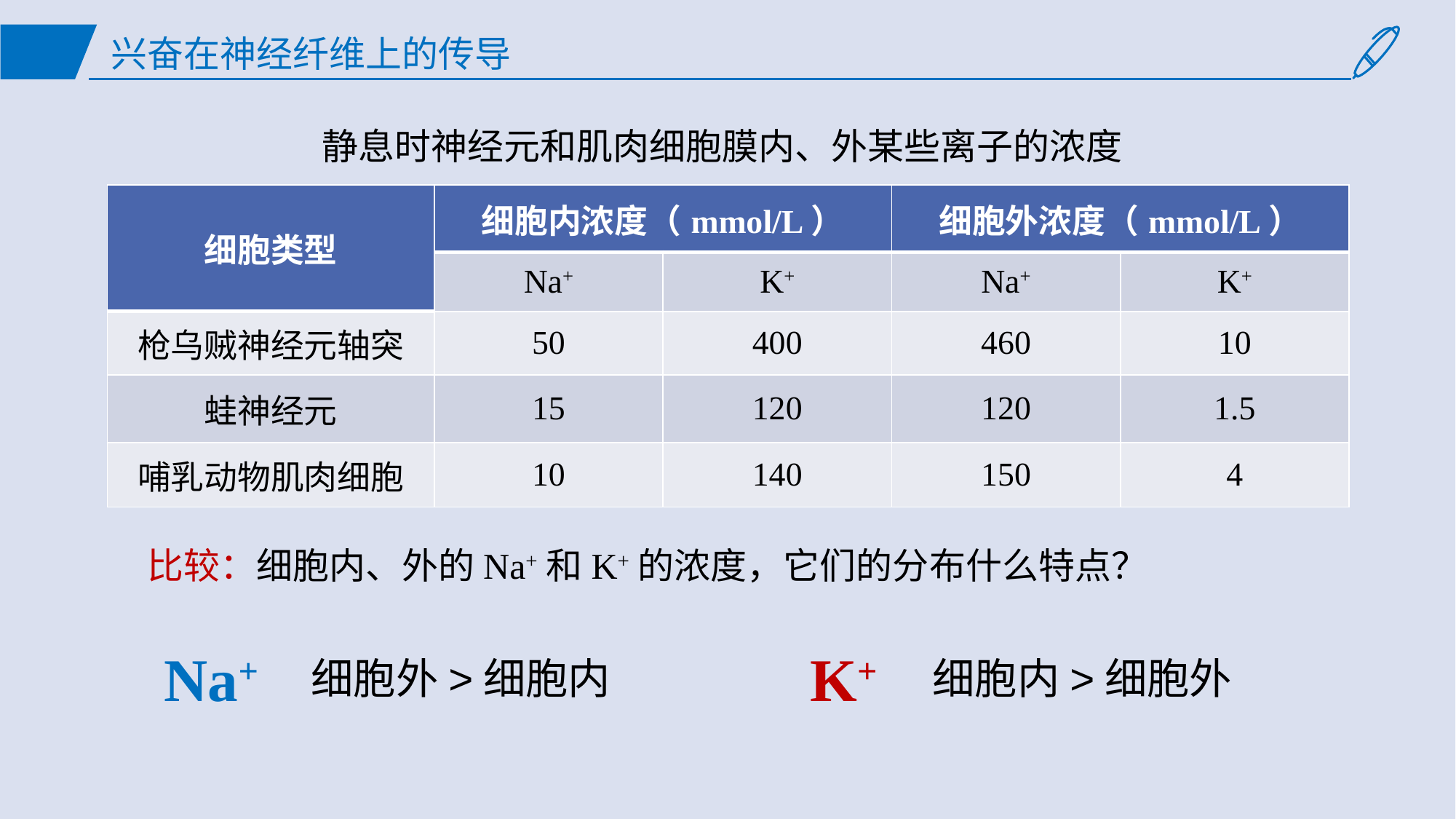

# 兴奋在神经纤维上的传导
静息时神经元和肌肉细胞膜内、外某些离子的浓度
| 细胞类型 | 细胞内浓度（mmol/L） |  | 细胞外浓度（mmol/L） |  |
| --- | --- | --- | --- | --- |
|  | Na+ | K+ | Na+ | K+ |
| 枪乌贼神经元轴突 | 50 | 400 | 460 | 10 |
| 蛙神经元 | 15 | 120 | 120 | 1.5 |
| 哺乳动物肌肉细胞 | 10 | 140 | 150 | 4 |
比较：细胞内、外的Na+和K+的浓度，它们的分布什么特点？
K+
Na+
细胞内>细胞外
细胞外>细胞内